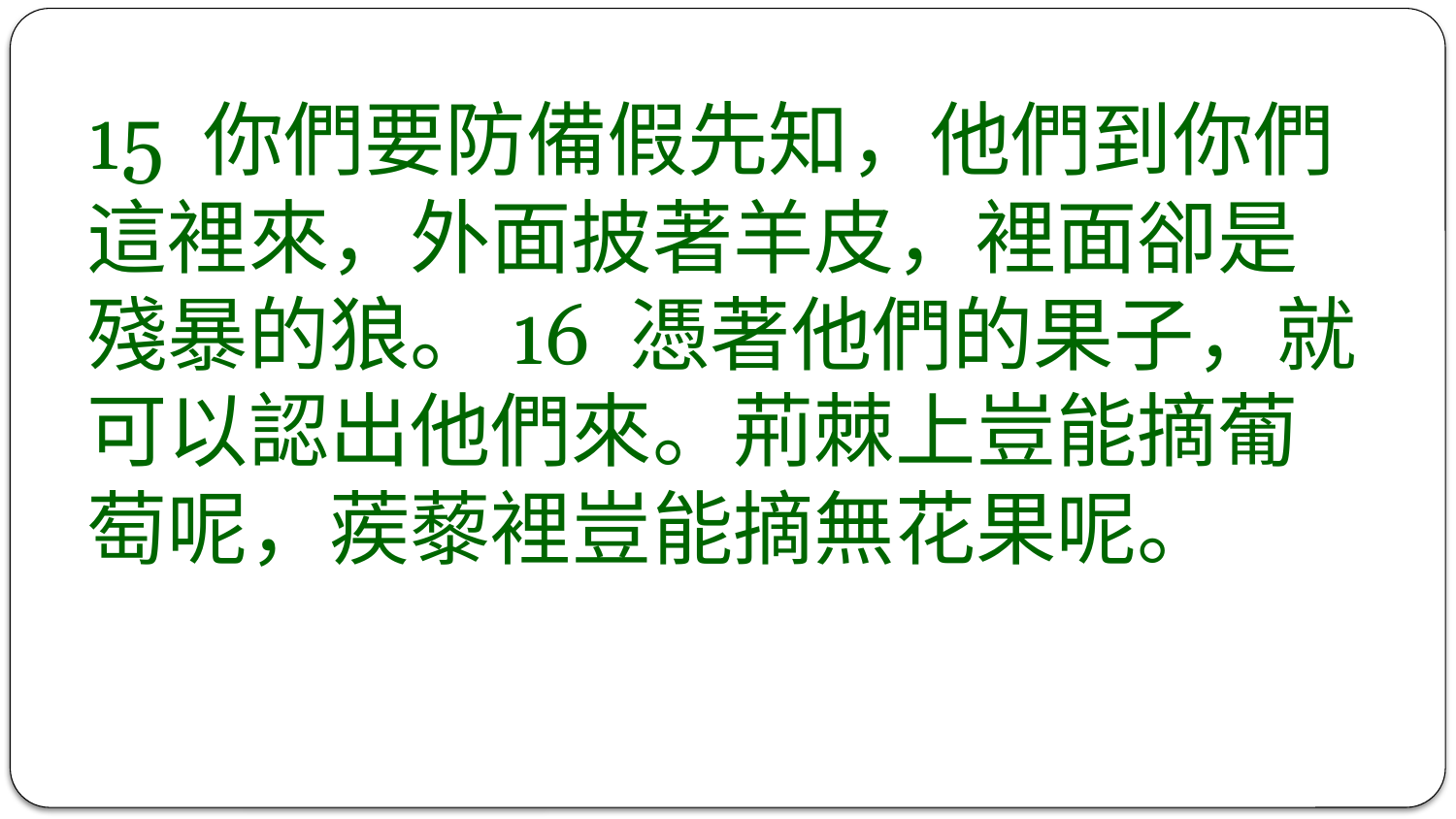

15 你們要防備假先知，他們到你們這裡來，外面披著羊皮，裡面卻是殘暴的狼。16 憑著他們的果子，就可以認出他們來。荊棘上豈能摘葡萄呢，蒺藜裡豈能摘無花果呢。